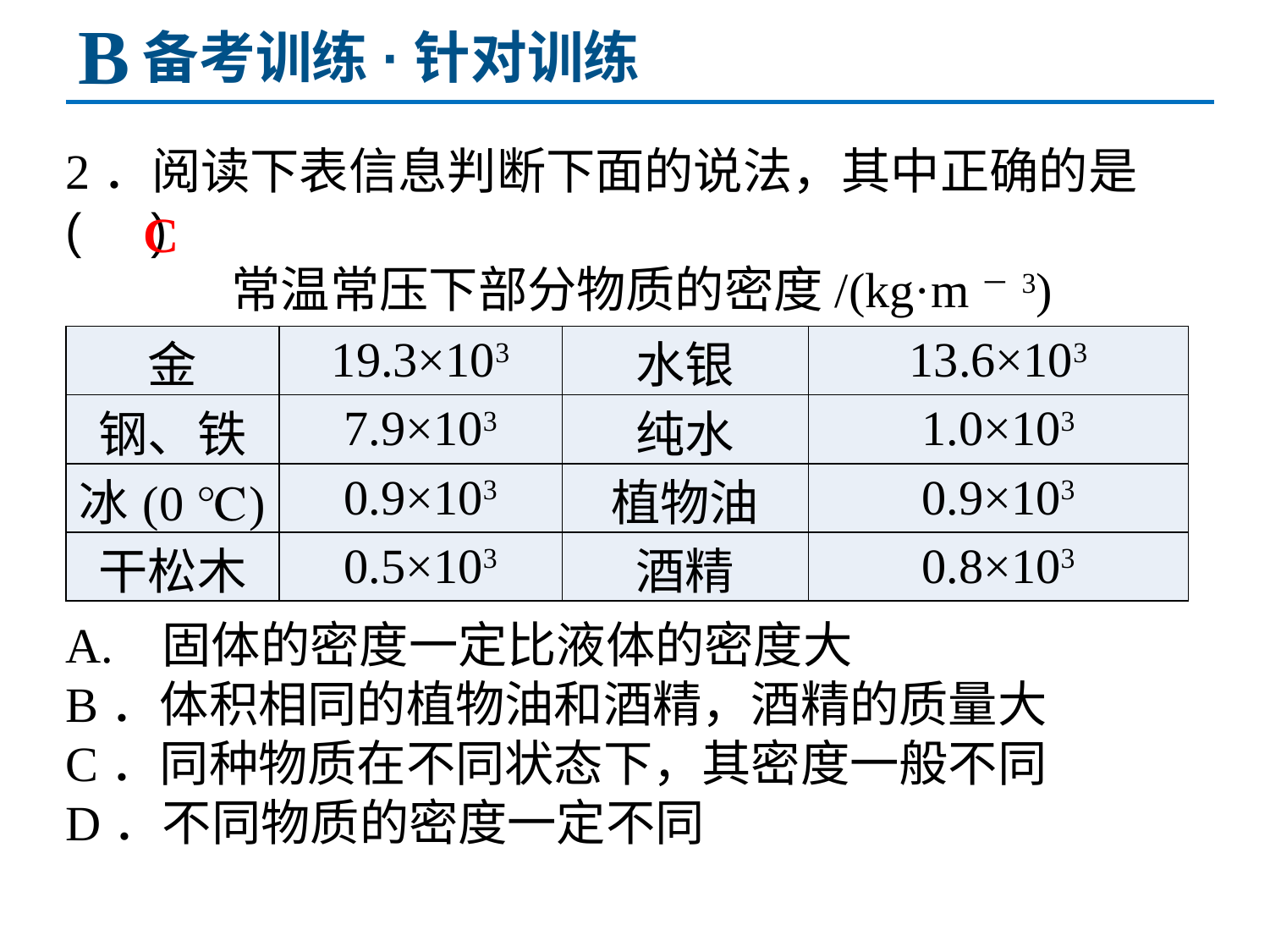

B
备考训练·针对训练
2．阅读下表信息判断下面的说法，其中正确的是
(     )
              常温常压下部分物质的密度/(kg·m－3)

A.   固体的密度一定比液体的密度大
B．体积相同的植物油和酒精，酒精的质量大
C．同种物质在不同状态下，其密度一般不同
D．不同物质的密度一定不同
C
| 金 | 19.3×103 | 水银 | 13.6×103 |
| --- | --- | --- | --- |
| 钢、铁 | 7.9×103 | 纯水 | 1.0×103 |
| 冰(0 ℃) | 0.9×103 | 植物油 | 0.9×103 |
| 干松木 | 0.5×103 | 酒精 | 0.8×103 |